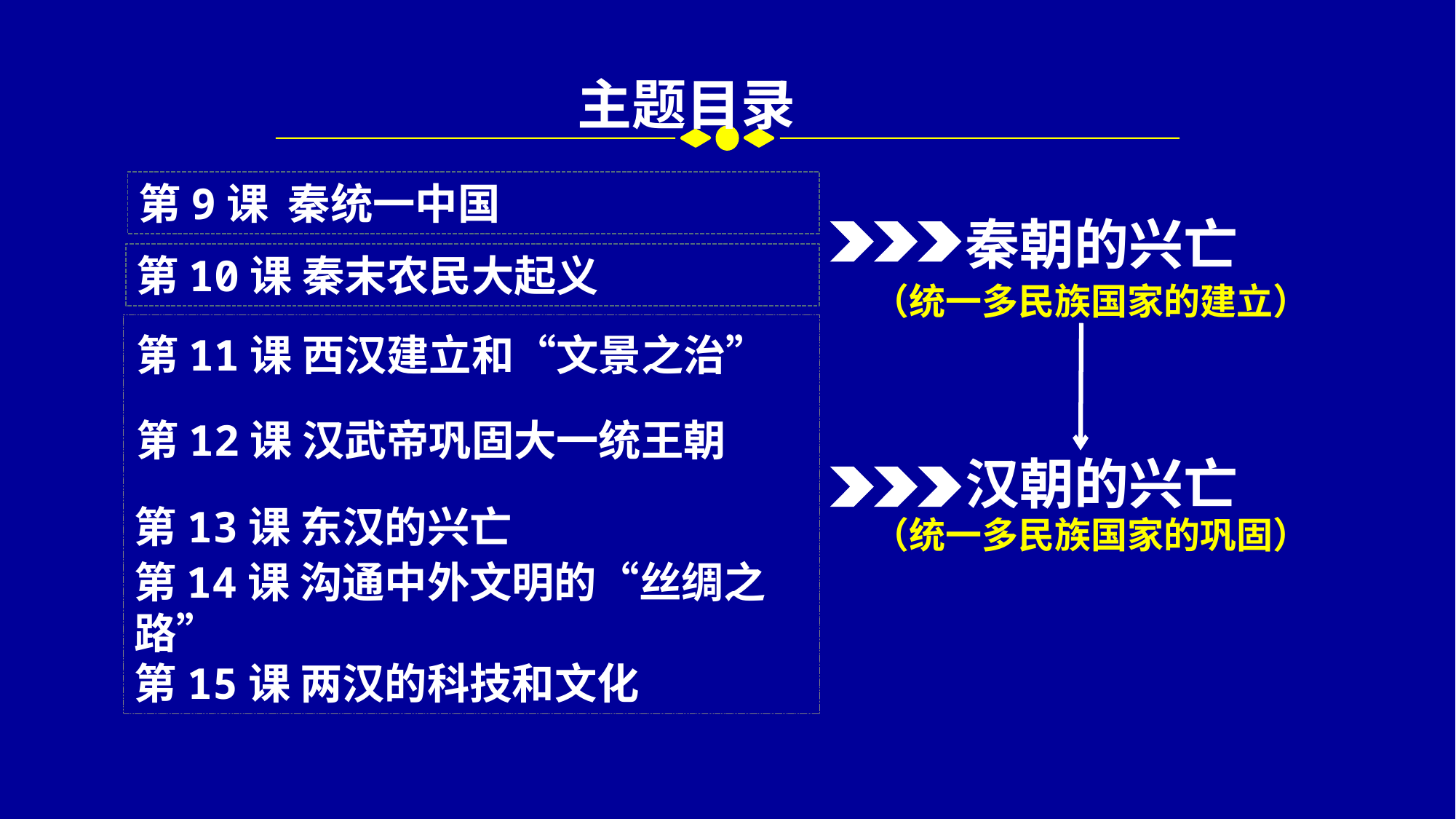

主题目录

第9课  秦统一中国
第10课 秦末农民大起义
第11课 西汉建立和“文景之治”
第12课 汉武帝巩固大一统王朝
第13课 东汉的兴亡
第14课 沟通中外文明的“丝绸之路”
第15课 两汉的科技和文化
秦朝的兴亡

（统一多民族国家的建立）

（统一多民族国家的巩固）

汉朝的兴亡